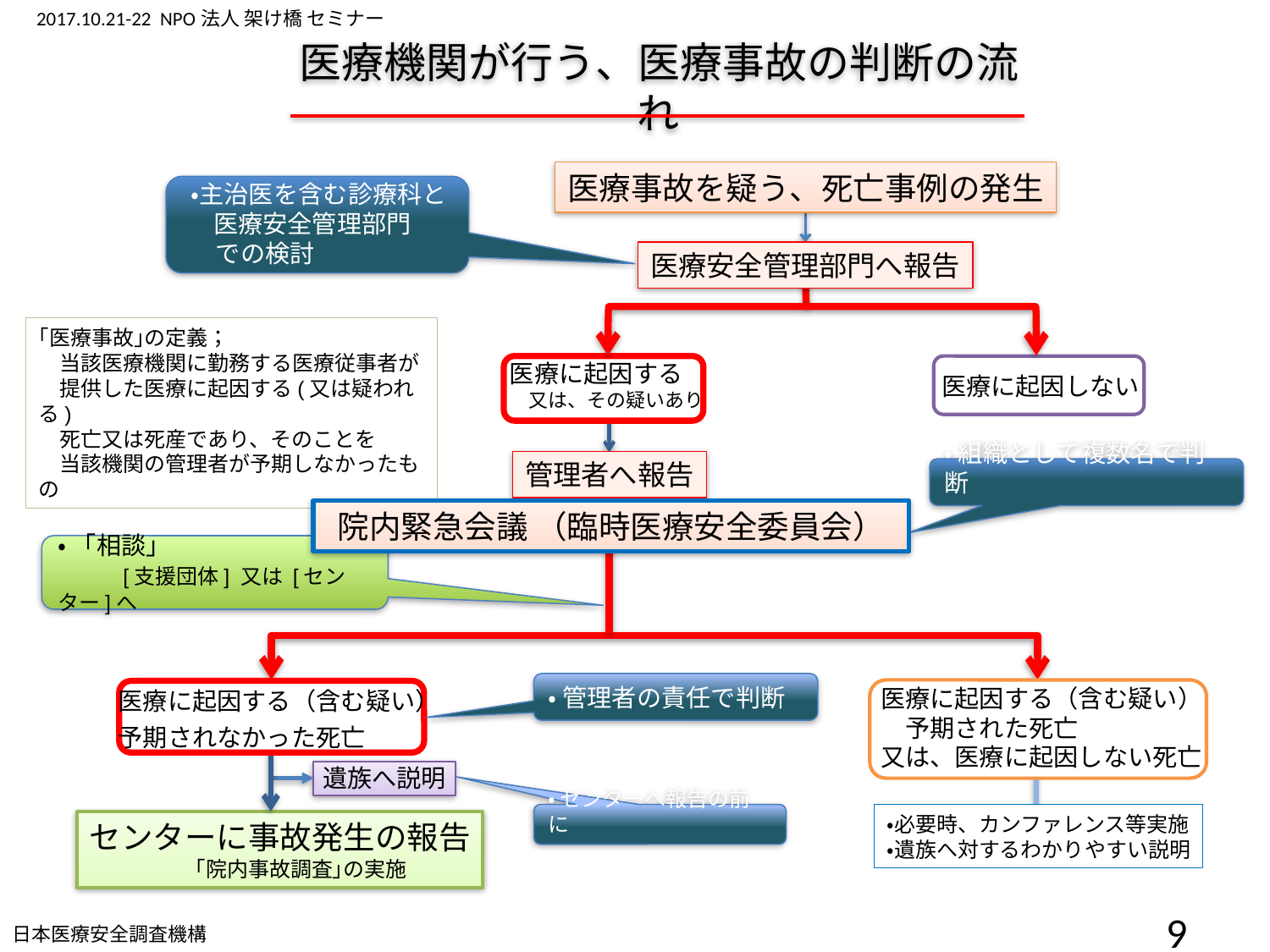

医療機関が行う、医療事故の判断の流れ

医療事故を疑う、死亡事例の発生
・主治医を含む診療科と
   医療安全管理部門
　での検討

医療安全管理部門へ報告

｢医療事故｣の定義；
　当該医療機関に勤務する医療従事者が
　提供した医療に起因する(又は疑われる)
　死亡又は死産であり、そのことを
　当該機関の管理者が予期しなかったもの
医療に起因する
　又は、その疑いあり

医療に起因しない
管理者へ報告
・ 組織として複数名で判断
院内緊急会議 （臨時医療安全委員会）
・ 「相談」
 　　 [支援団体] 又は [センター]へ
・ 管理者の責任で判断
医療に起因する（含む疑い）
　予期された死亡
又は、医療に起因しない死亡
医療に起因する（含む疑い）
予期されなかった死亡

遺族へ説明

・ センターへ報告の前に
・必要時、カンファレンス等実施
・遺族へ対するわかりやすい説明
センターに事故発生の報告
　　　　　｢院内事故調査｣の実施